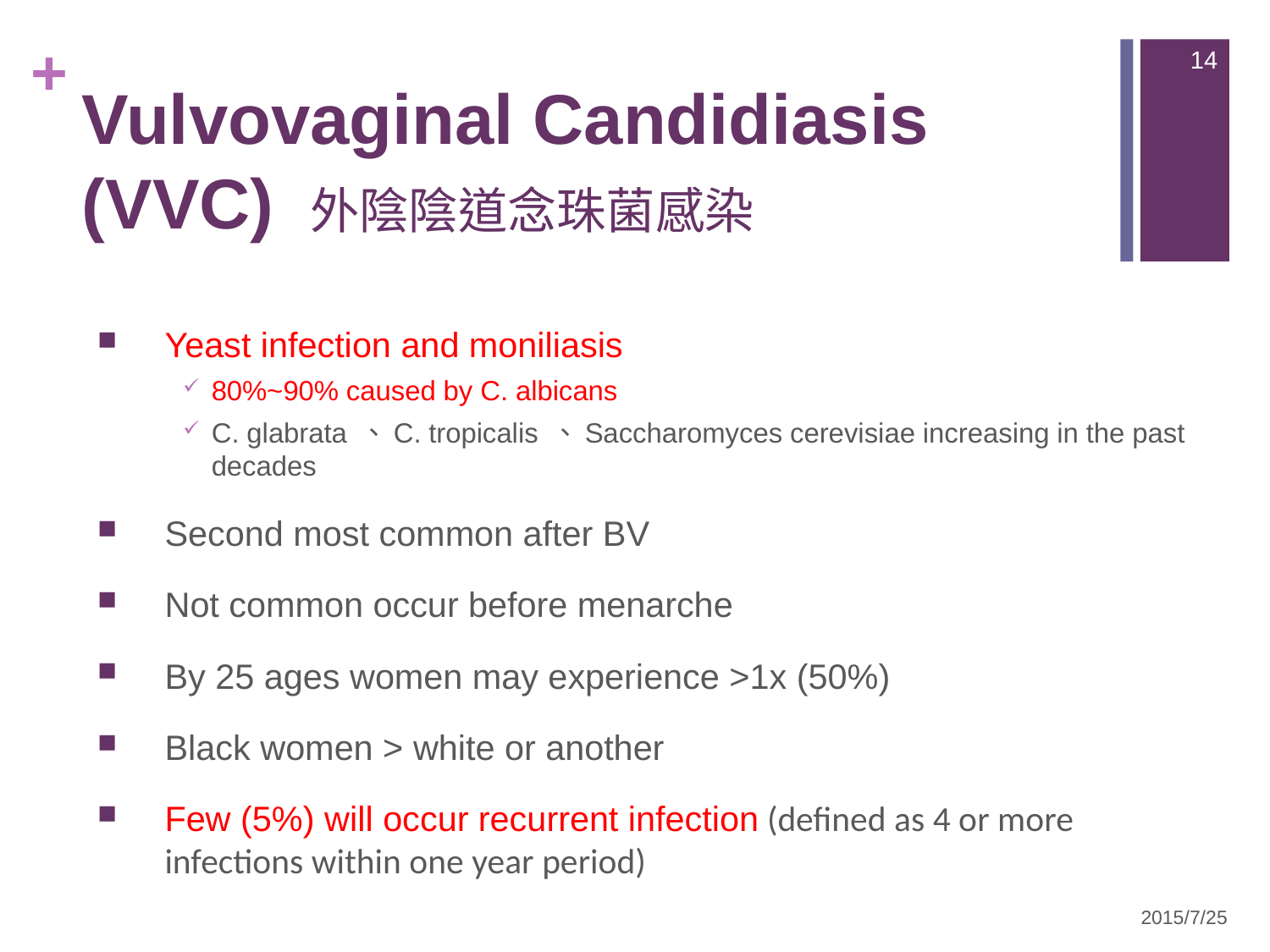

14
# Vulvovaginal Candidiasis (VVC) 外陰陰道念珠菌感染
Yeast infection and moniliasis
80%~90% caused by C. albicans
C. glabrata 、C. tropicalis 、Saccharomyces cerevisiae increasing in the past decades
Second most common after BV
Not common occur before menarche
By 25 ages women may experience >1x (50%)
Black women > white or another
Few (5%) will occur recurrent infection (defined as 4 or more infections within one year period)

2015/7/25